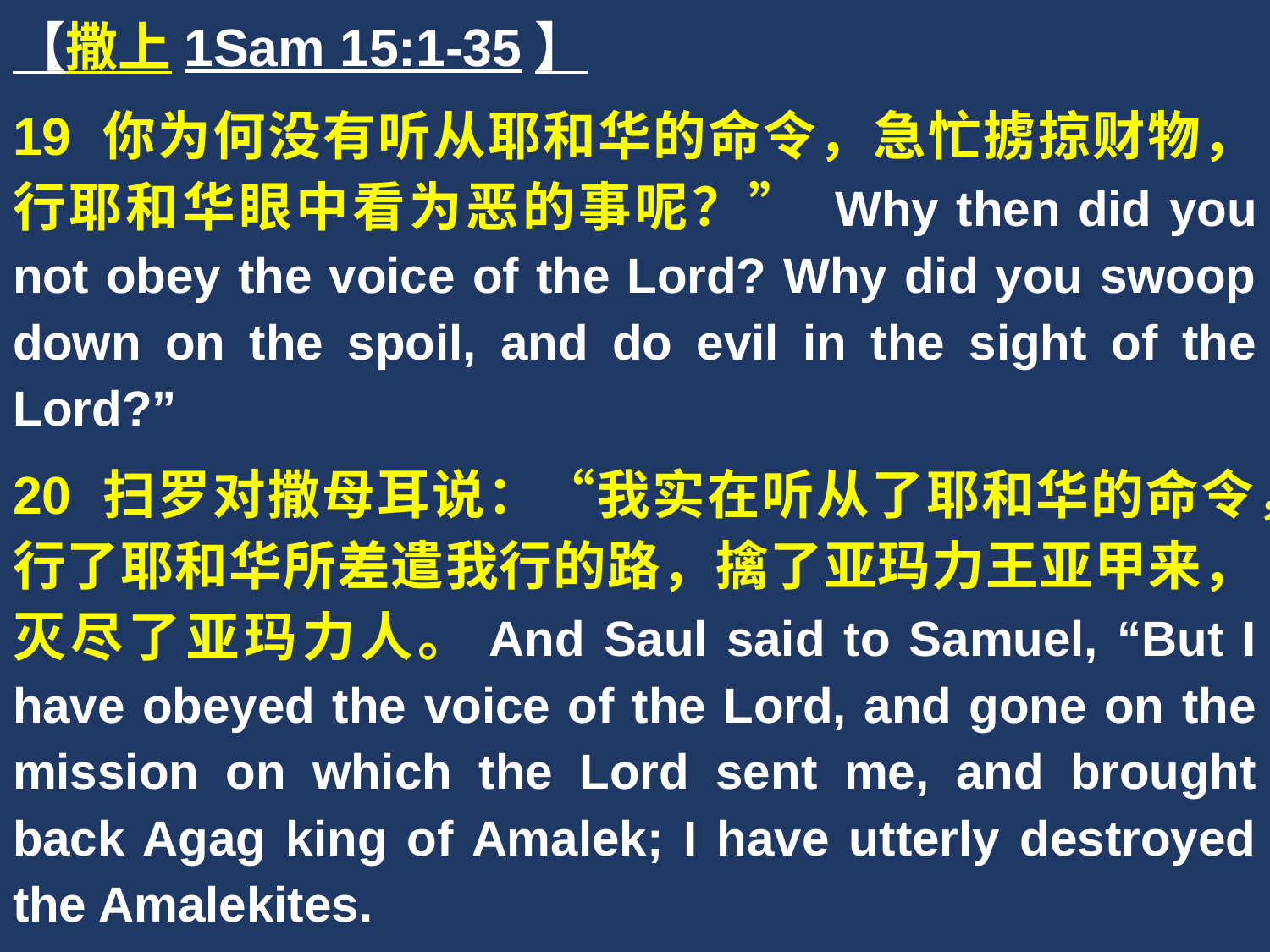

【撒上1Sam 15:1-35】
19 你为何没有听从耶和华的命令，急忙掳掠财物，行耶和华眼中看为恶的事呢？” Why then did you not obey the voice of the Lord? Why did you swoop down on the spoil, and do evil in the sight of the Lord?”
20 扫罗对撒母耳说：“我实在听从了耶和华的命令，行了耶和华所差遣我行的路，擒了亚玛力王亚甲来，灭尽了亚玛力人。And Saul said to Samuel, “But I have obeyed the voice of the Lord, and gone on the mission on which the Lord sent me, and brought back Agag king of Amalek; I have utterly destroyed the Amalekites.